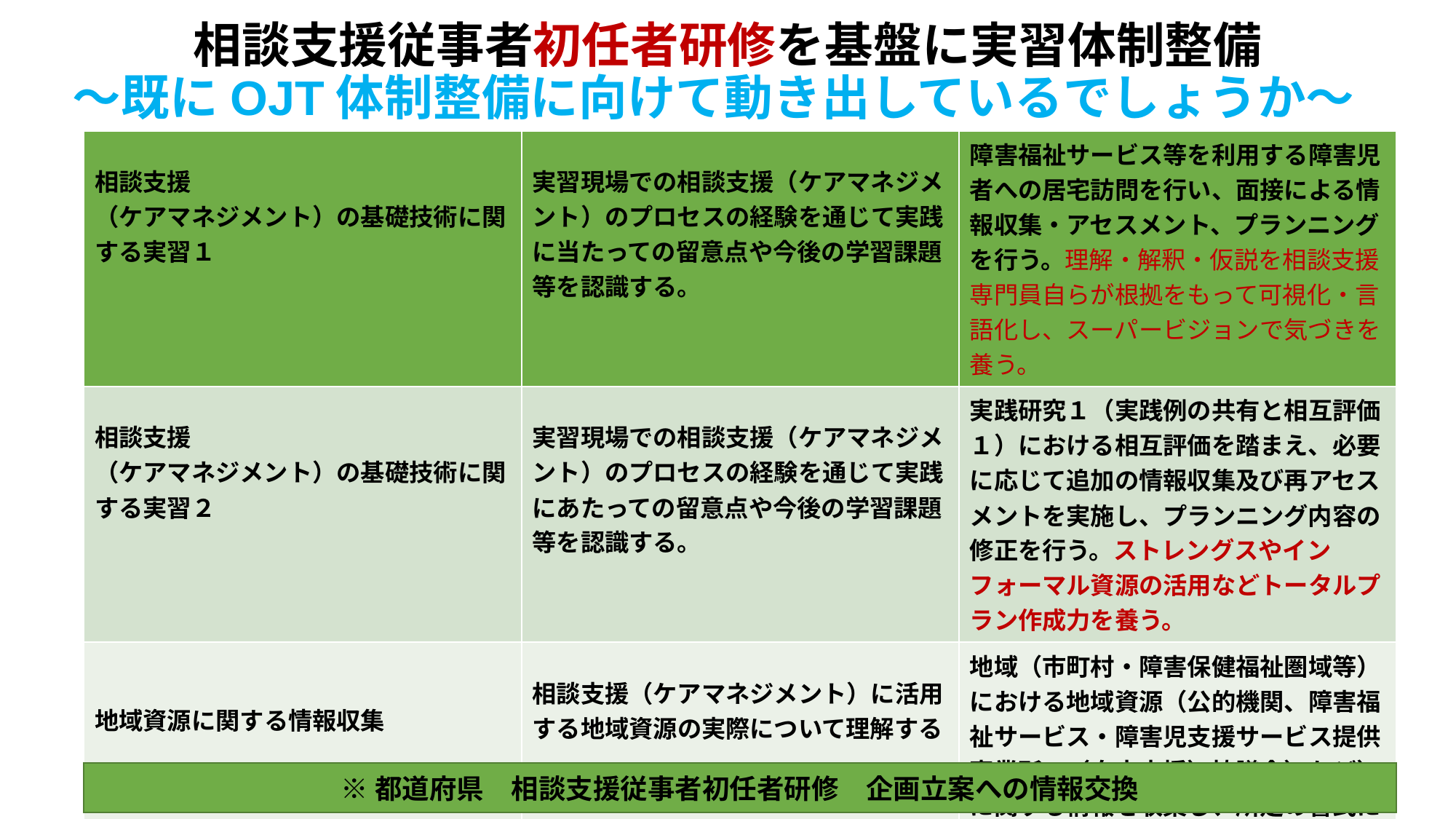

# 相談支援従事者初任者研修を基盤に実習体制整備 ～既にOJT体制整備に向けて動き出しているでしょうか～
| 相談支援 （ケアマネジメント）の基礎技術に関する実習１ | 実習現場での相談支援（ケアマネジメント）のプロセスの経験を通じて実践に当たっての留意点や今後の学習課題等を認識する。 | 障害福祉サービス等を利用する障害児者への居宅訪問を行い、面接による情報収集・アセスメント、プランニングを行う。理解・解釈・仮説を相談支援専門員自らが根拠をもって可視化・言語化し、スーパービジョンで気づきを養う。 |
| --- | --- | --- |
| 相談支援 （ケアマネジメント）の基礎技術に関する実習２ | 実習現場での相談支援（ケアマネジメント）のプロセスの経験を通じて実践にあたっての留意点や今後の学習課題等を認識する。 | 実践研究１（実践例の共有と相互評価１）における相互評価を踏まえ、必要に応じて追加の情報収集及び再アセスメントを実施し、プランニング内容の修正を行う。ストレングスやインフォーマル資源の活用などトータルプラン作成力を養う。 |
| 地域資源に関する情報収集 | 相談支援（ケアマネジメント）に活用する地域資源の実際について理解する | 地域（市町村・障害保健福祉圏域等）における地域資源（公的機関、障害福祉サービス・障害児支援サービス提供事業所、（自立支援）協議会）など）に関する情報を収集し、所定の書式に記録する。研修後の相談支援実践に向けた地域状況を把握し実践者を応援する。 |
11
※都道府県　相談支援従事者初任者研修　企画立案への情報交換